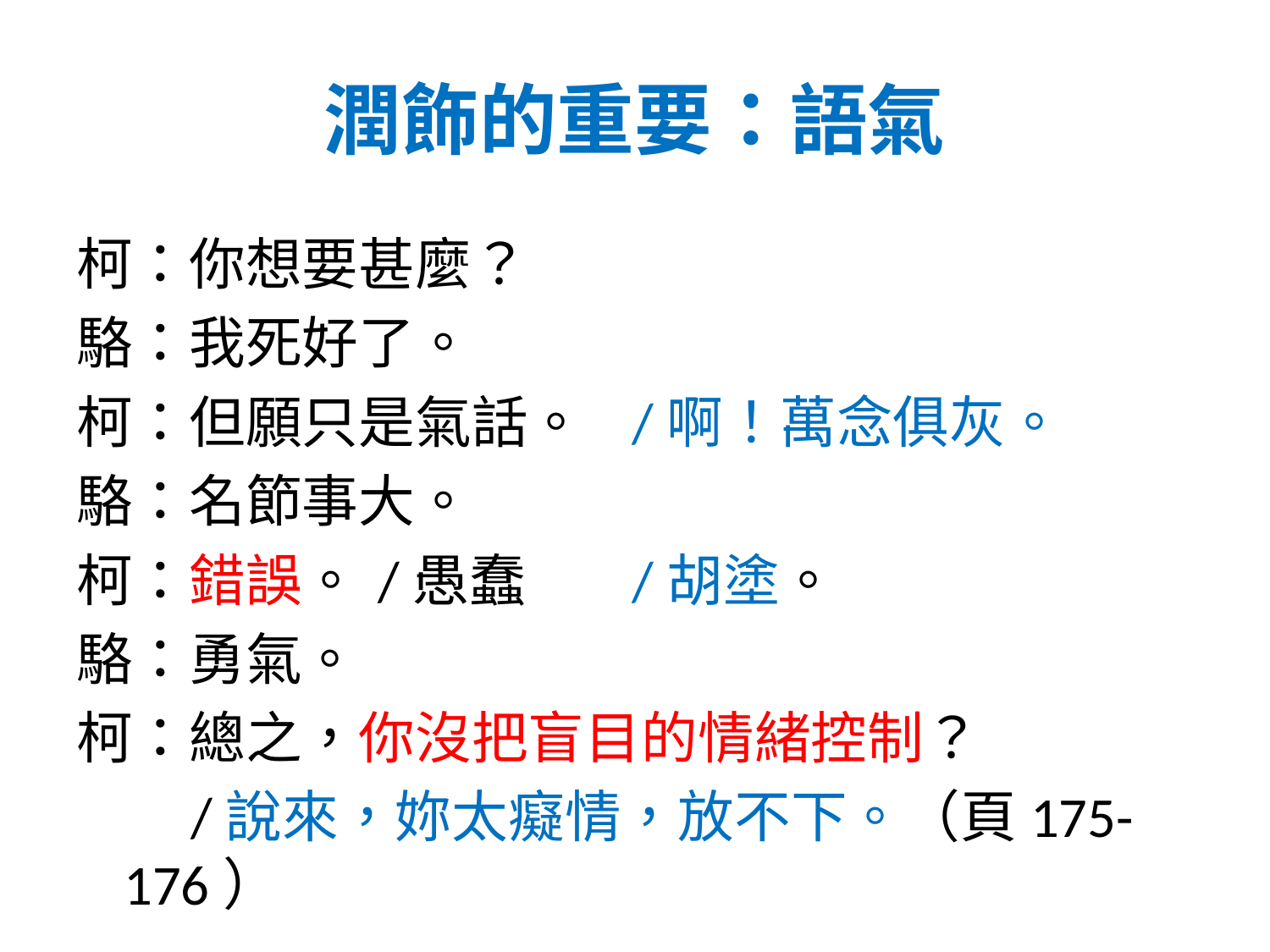

# 潤飾的重要：語氣
柯：你想要甚麼？
駱：我死好了。
柯：但願只是氣話。	/啊！萬念俱灰。
駱：名節事大。
柯：錯誤。	/愚蠢	/胡塗。
駱：勇氣。
柯：總之，你沒把盲目的情緒控制？
         /說來，妳太癡情，放不下。（頁175-176）